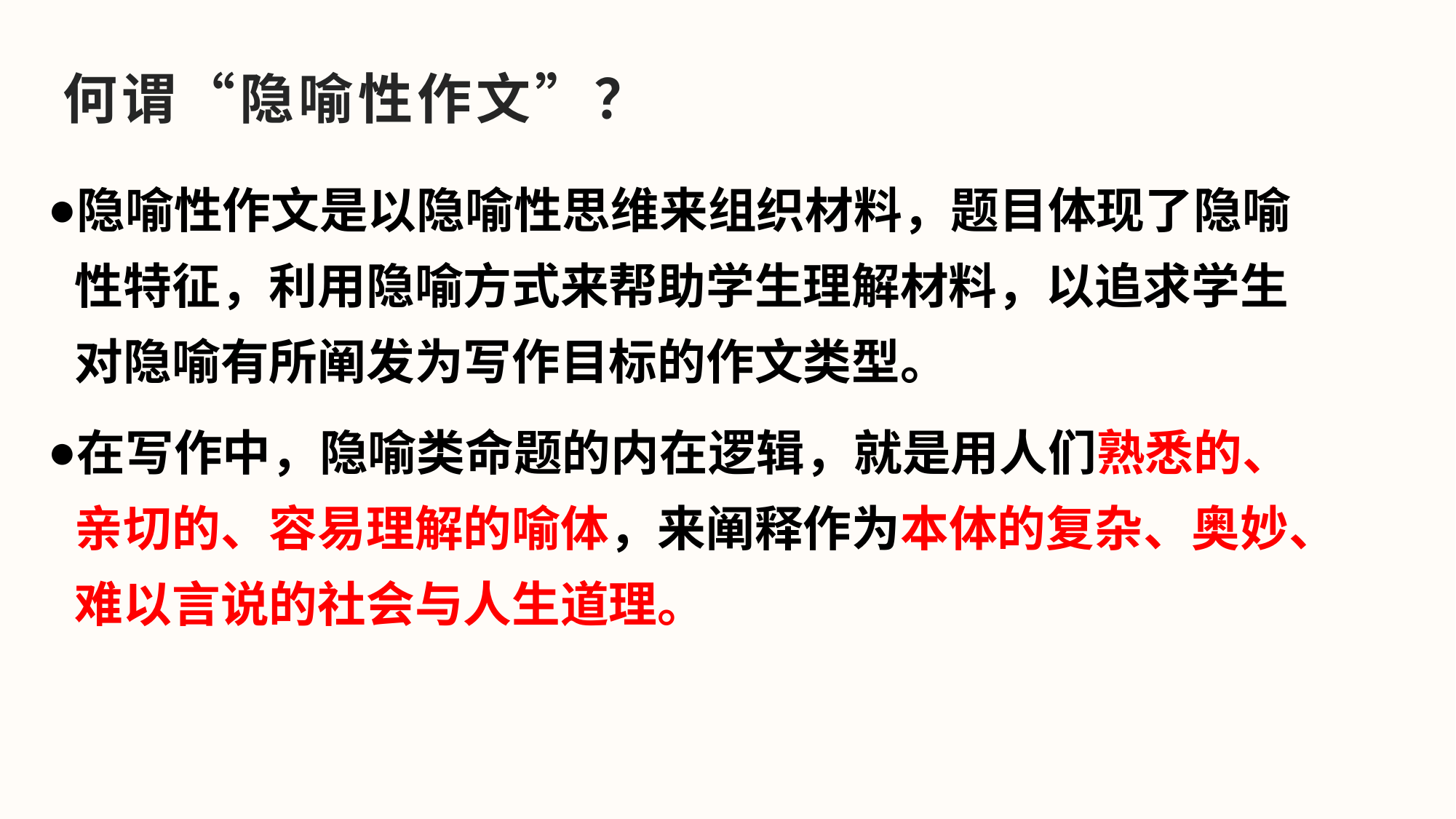

# 何谓“隐喻性作文”？
隐喻性作文是以隐喻性思维来组织材料，题目体现了隐喻性特征，利用隐喻方式来帮助学生理解材料，以追求学生对隐喻有所阐发为写作目标的作文类型。
在写作中，隐喻类命题的内在逻辑，就是用人们熟悉的、亲切的、容易理解的喻体，来阐释作为本体的复杂、奥妙、难以言说的社会与人生道理。